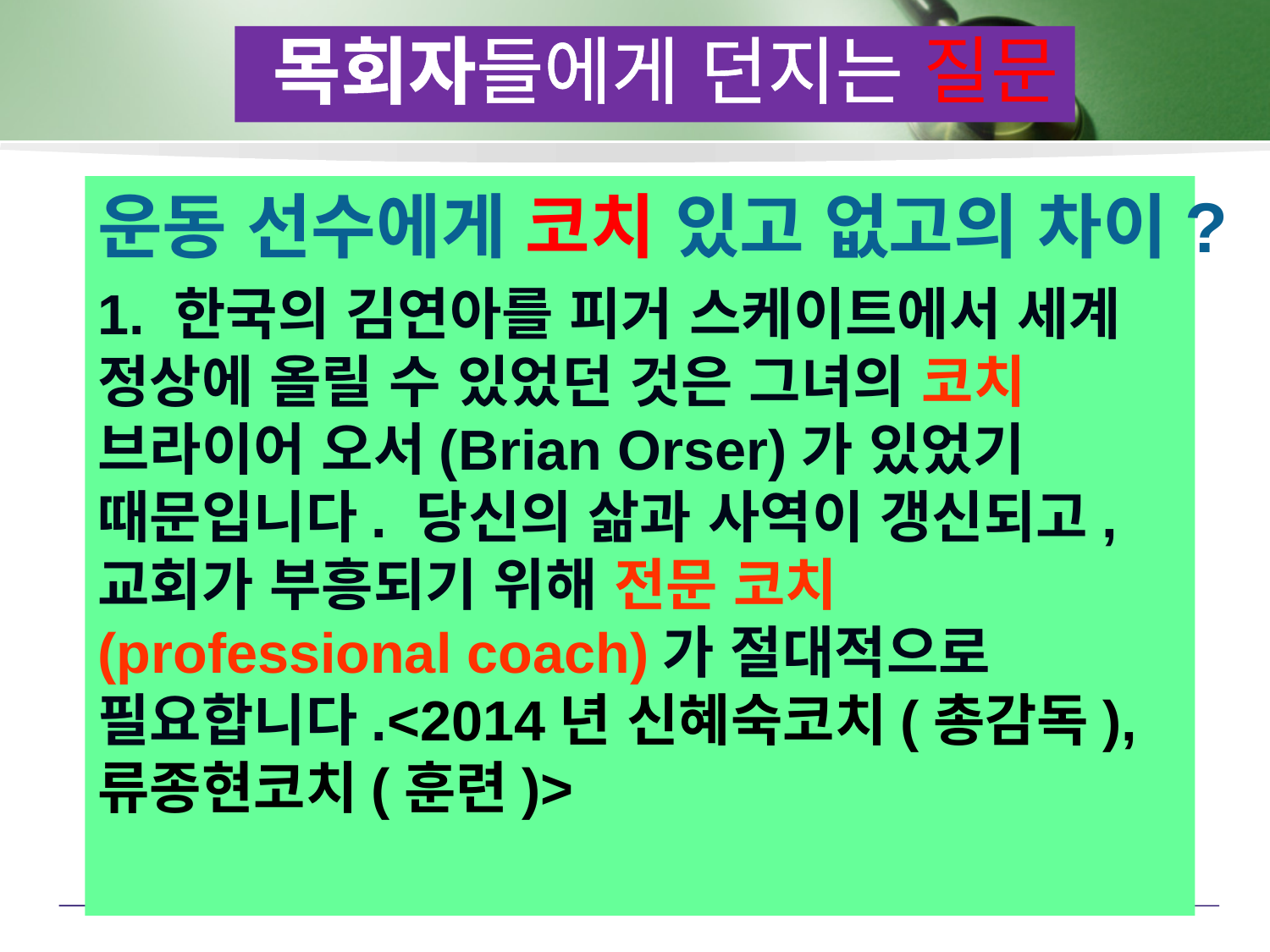

목회자들에게 던지는 질문
운동 선수에게 코치 있고 없고의 차이?
1. 한국의 김연아를 피거 스케이트에서 세계 정상에 올릴 수 있었던 것은 그녀의 코치 브라이어 오서(Brian Orser)가 있었기 때문입니다. 당신의 삶과 사역이 갱신되고, 교회가 부흥되기 위해 전문 코치(professional coach)가 절대적으로 필요합니다.<2014년 신혜숙코치(총감독),류종현코치(훈련)>